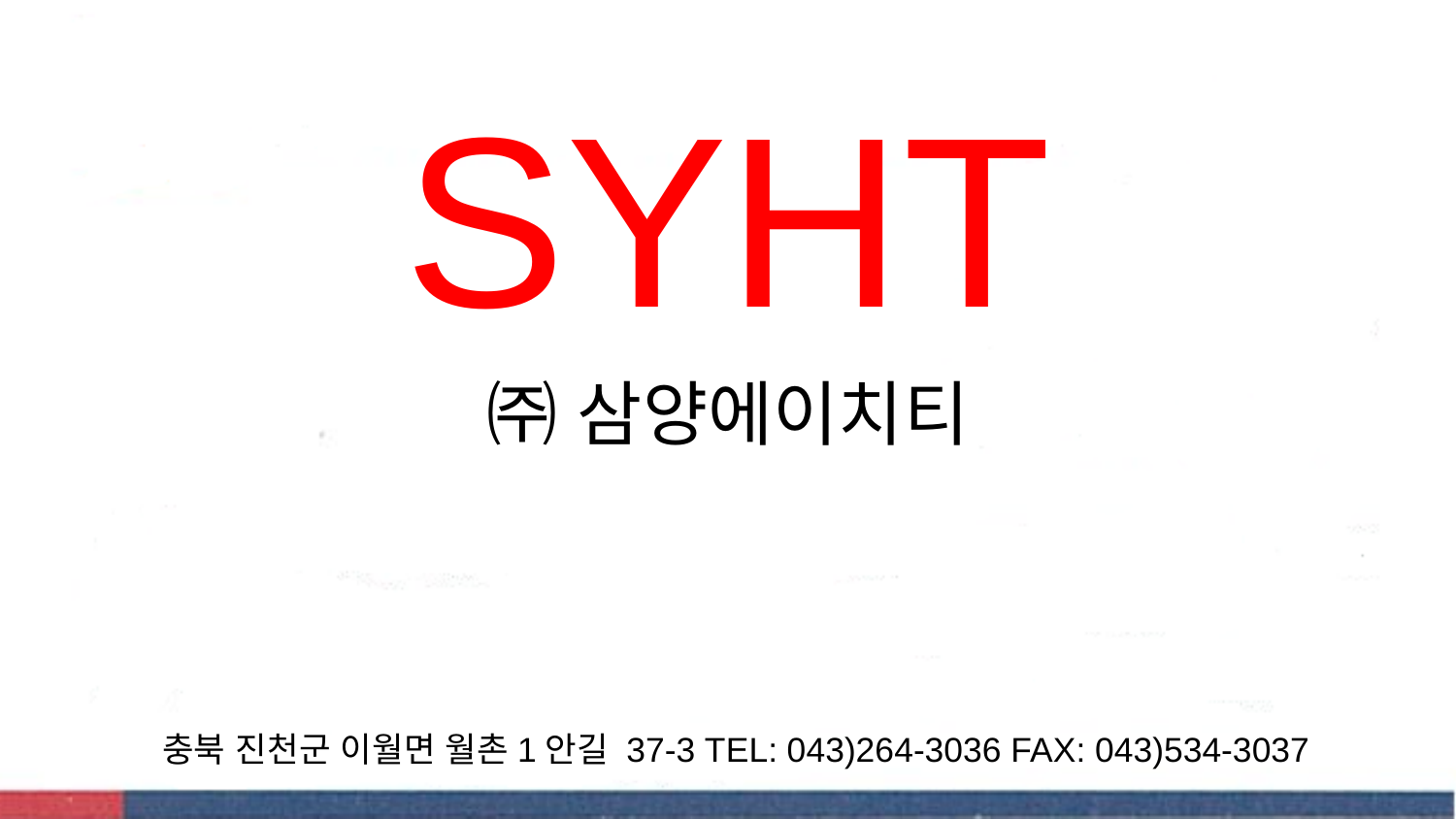

SYHT
㈜ 삼양에이치티
충북 진천군 이월면 월촌1안길 37-3 TEL: 043)264-3036 FAX: 043)534-3037